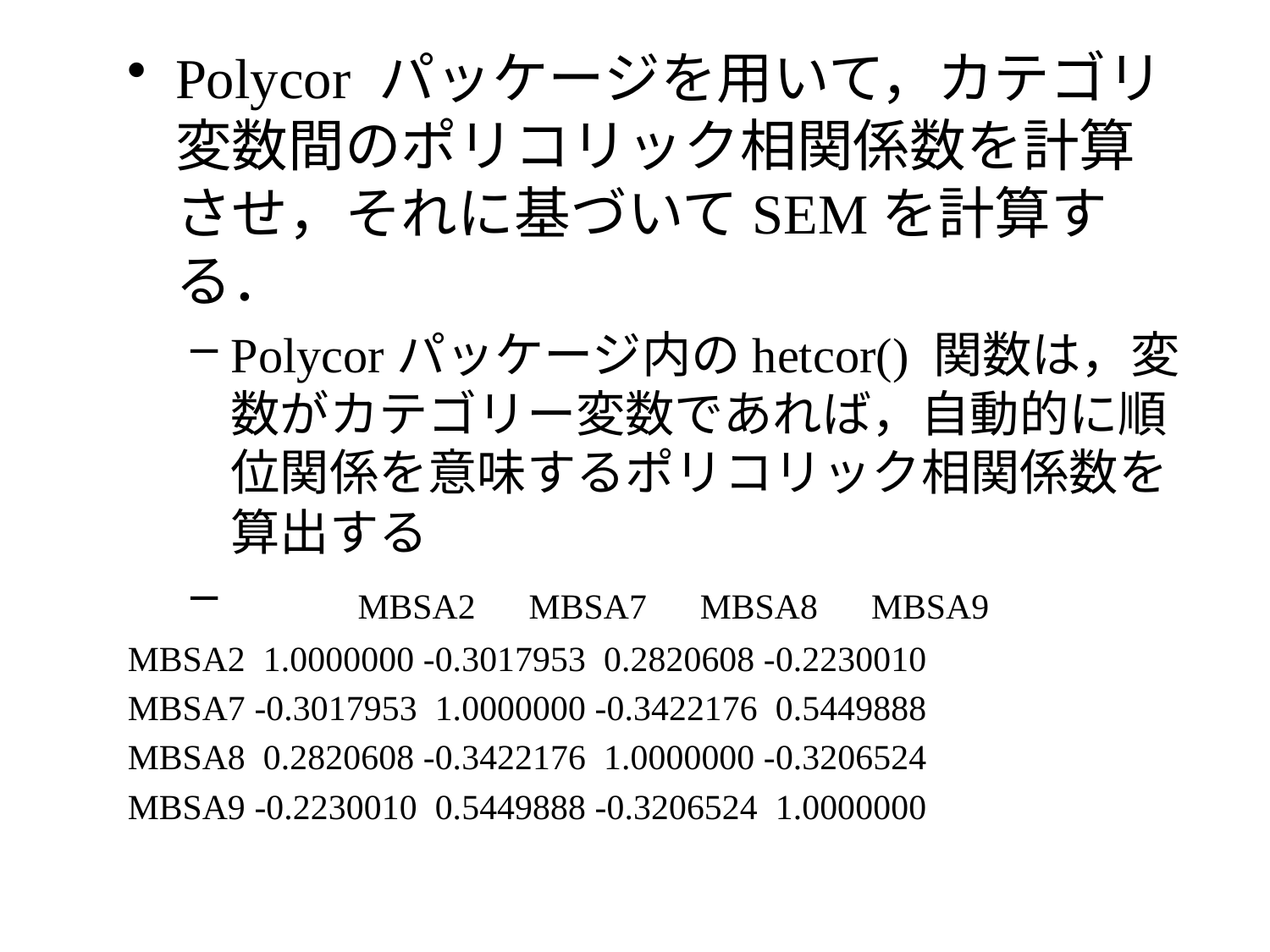

Polycor パッケージを用いて，カテゴリ変数間のポリコリック相関係数を計算させ，それに基づいてSEMを計算する．
Polycorパッケージ内のhetcor() 関数は，変数がカテゴリー変数であれば，自動的に順位関係を意味するポリコリック相関係数を算出する
 	MBSA2      MBSA7      MBSA8      MBSA9
MBSA2  1.0000000 -0.3017953  0.2820608 -0.2230010
MBSA7 -0.3017953  1.0000000 -0.3422176  0.5449888
MBSA8  0.2820608 -0.3422176  1.0000000 -0.3206524
MBSA9 -0.2230010  0.5449888 -0.3206524  1.0000000